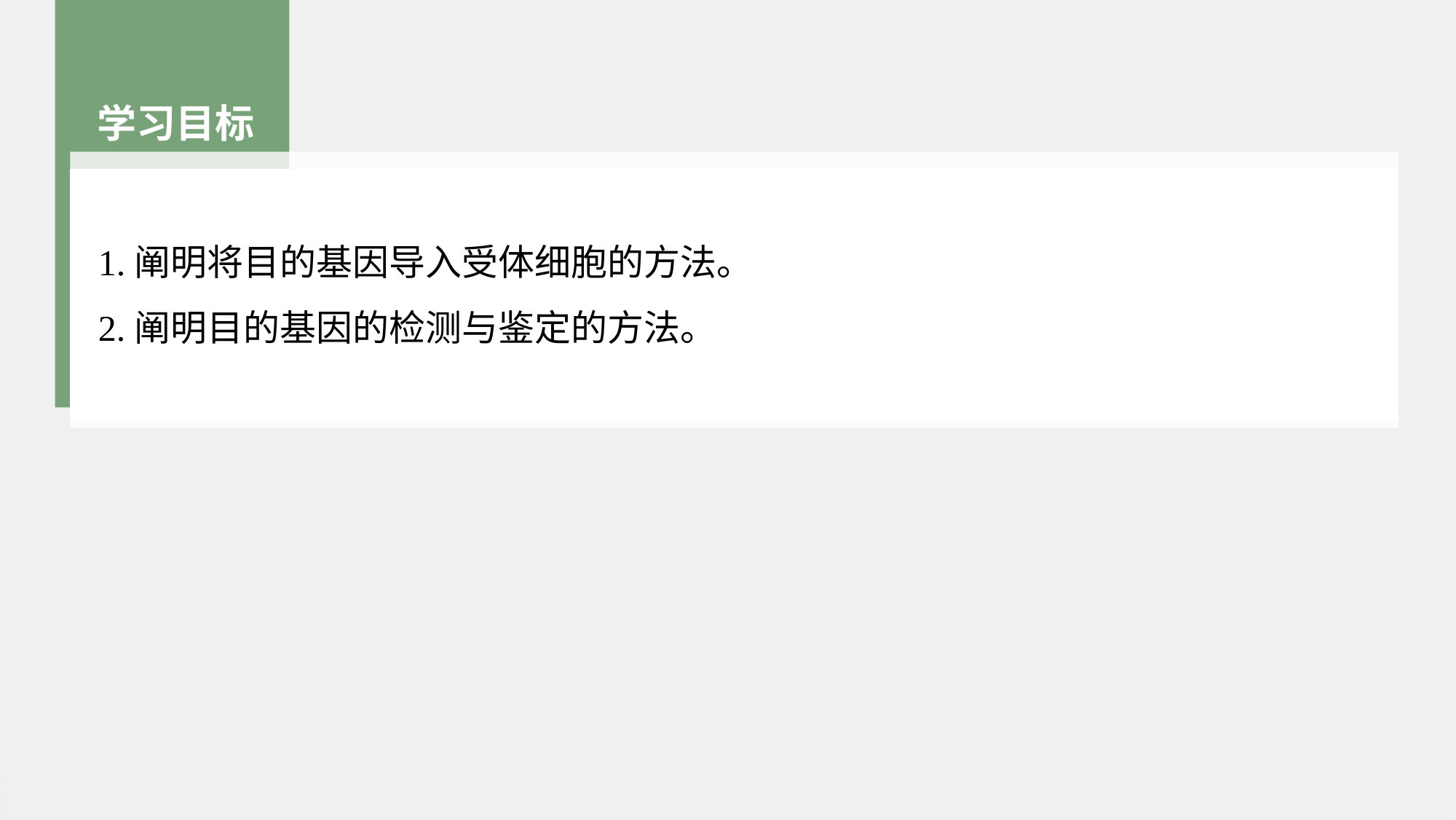

学习目标

1.阐明将目的基因导入受体细胞的方法。
2.阐明目的基因的检测与鉴定的方法。